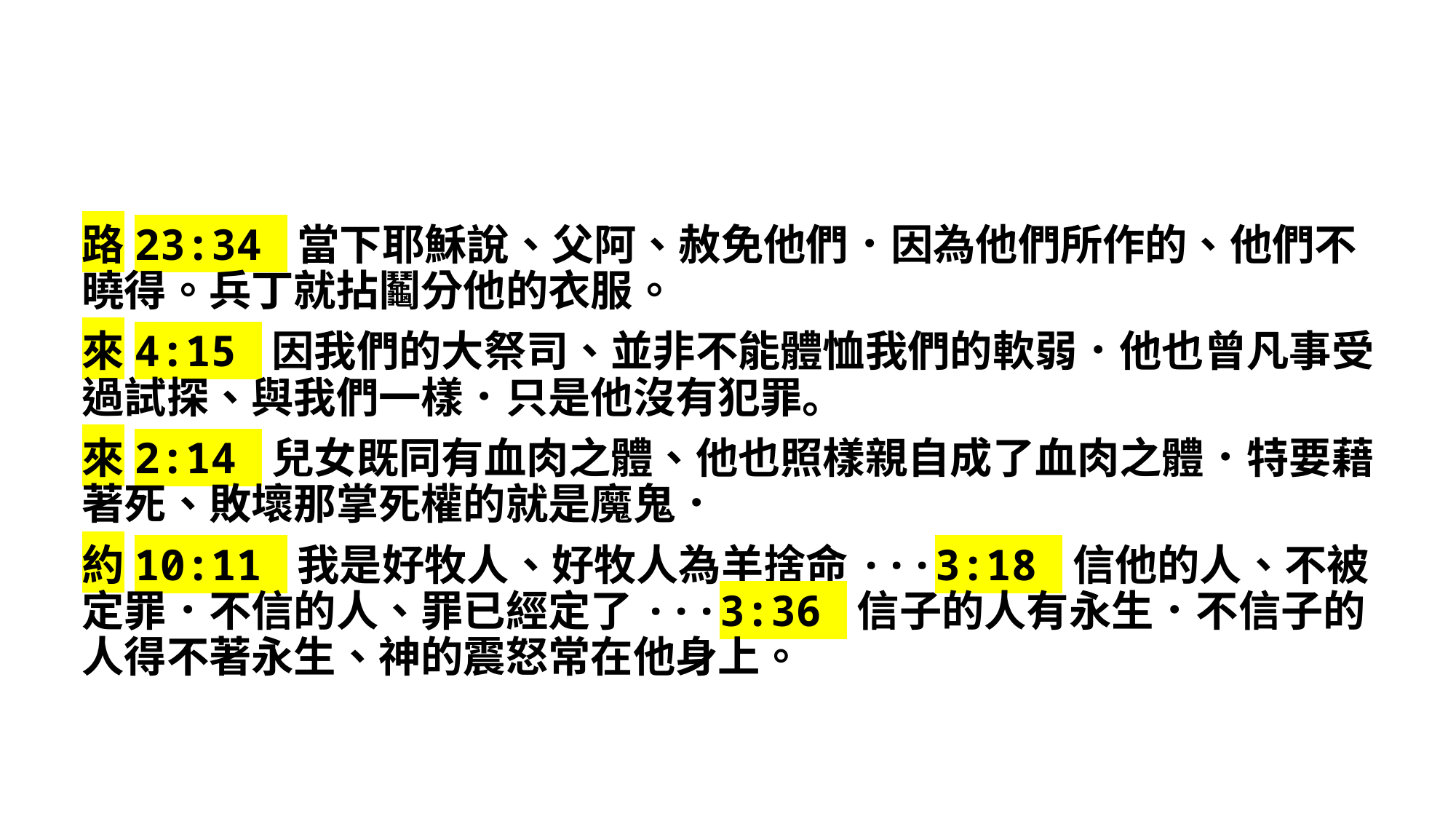

路23:34 當下耶穌說、父阿、赦免他們．因為他們所作的、他們不曉得。兵丁就拈鬮分他的衣服。
來4:15 因我們的大祭司、並非不能體恤我們的軟弱．他也曾凡事受過試探、與我們一樣．只是他沒有犯罪。
來2:14 兒女既同有血肉之體、他也照樣親自成了血肉之體．特要藉著死、敗壞那掌死權的就是魔鬼．
約10:11 我是好牧人、好牧人為羊捨命···3:18 信他的人、不被定罪．不信的人、罪已經定了···3:36 信子的人有永生．不信子的人得不著永生、神的震怒常在他身上。